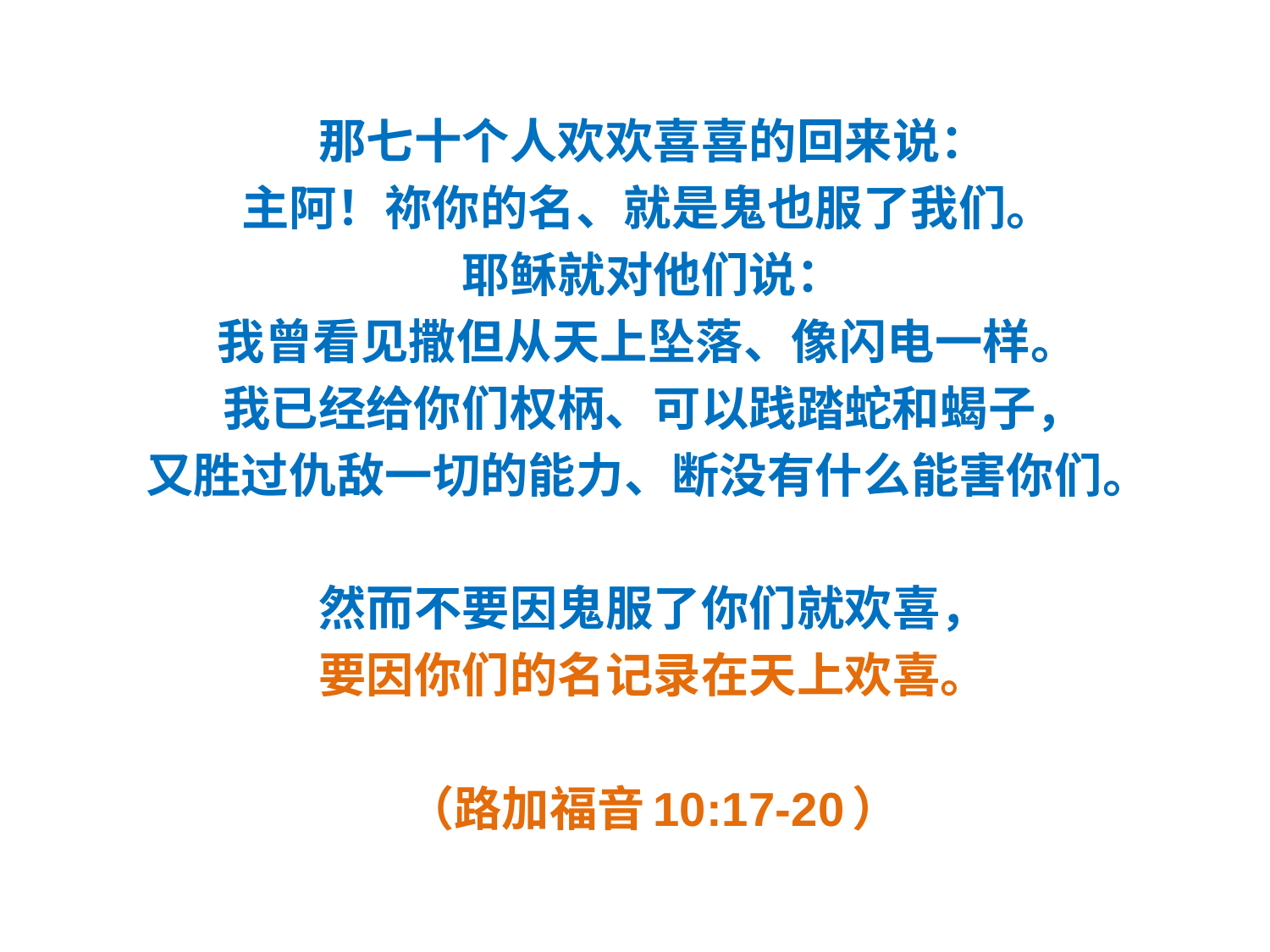

#
那七十个人欢欢喜喜的回来说：
主阿！祢你的名、就是鬼也服了我们。
耶稣就对他们说：
我曾看见撒但从天上坠落、像闪电一样。
我已经给你们权柄、可以践踏蛇和蝎子，
又胜过仇敌一切的能力、断没有什么能害你们。

然而不要因鬼服了你们就欢喜，
要因你们的名记录在天上欢喜。

（路加福音10:17-20）